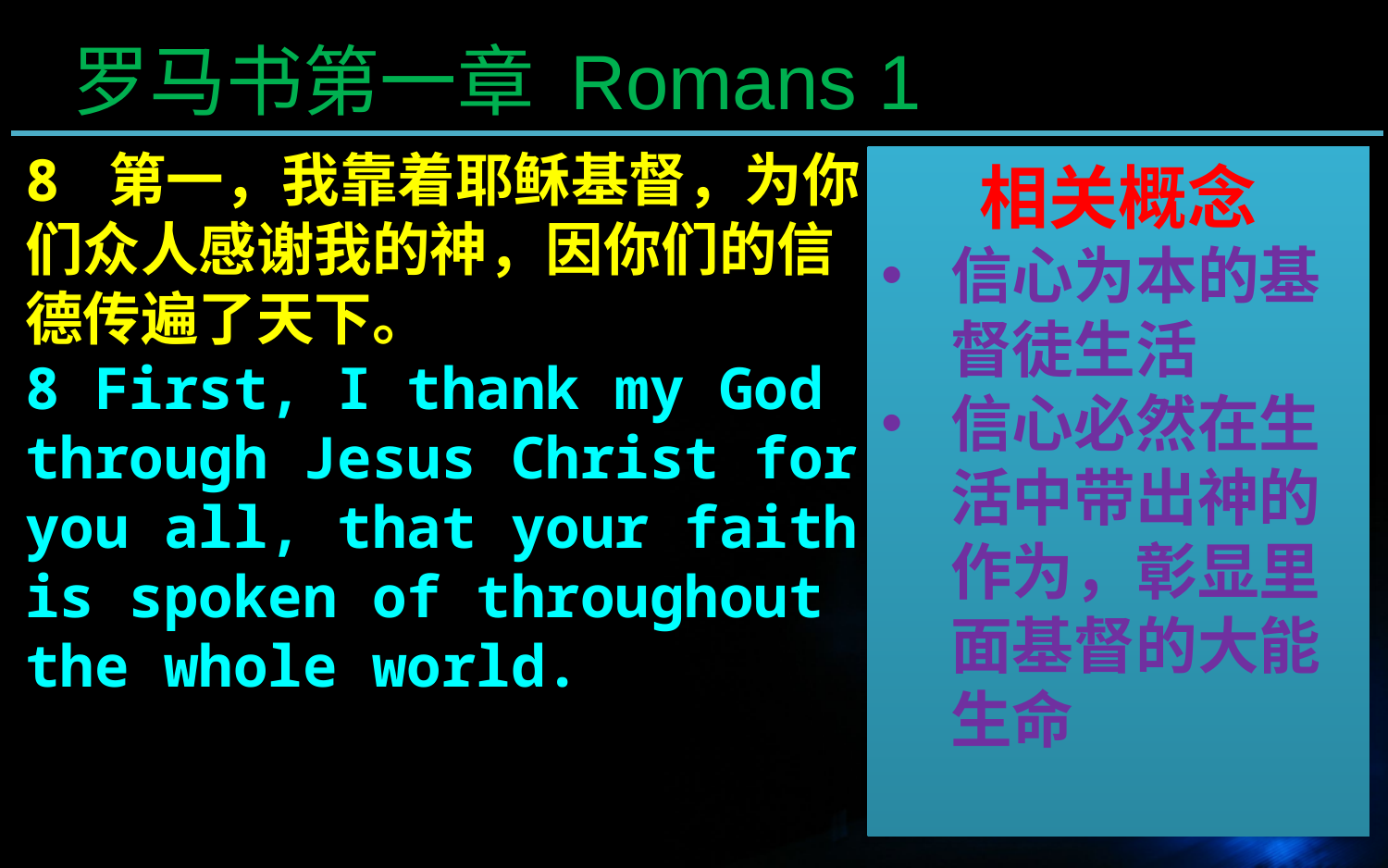

罗马书第一章 Romans 1
8 第一，我靠着耶稣基督，为你们众人感谢我的神，因你们的信德传遍了天下。
8 First, I thank my God through Jesus Christ for you all, that your faith is spoken of throughout the whole world.
相关概念
信心为本的基督徒生活
信心必然在生活中带出神的作为，彰显里面基督的大能生命